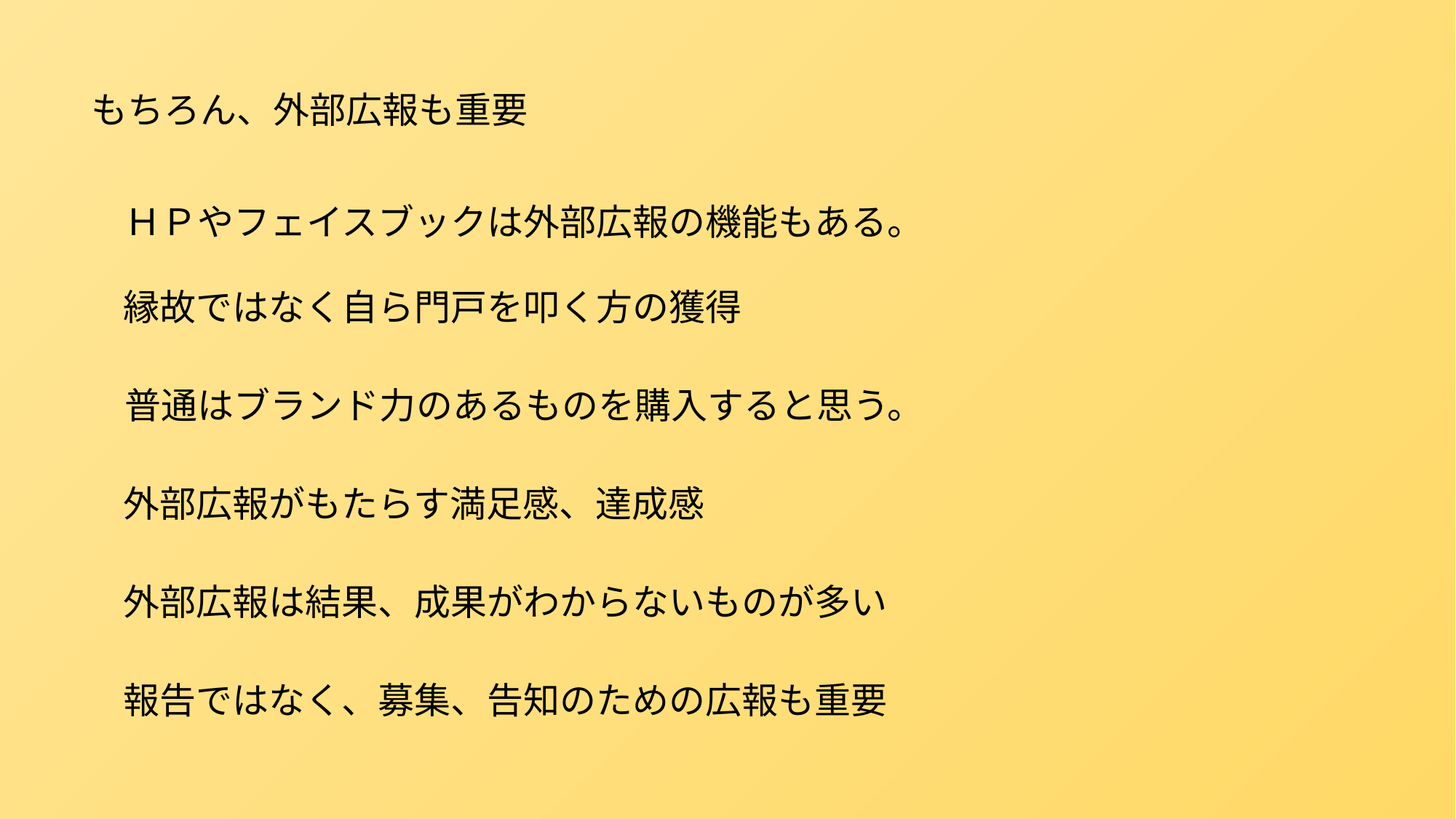

もちろん、外部広報も重要
ＨＰやフェイスブックは外部広報の機能もある。
縁故ではなく自ら門戸を叩く方の獲得
普通はブランド力のあるものを購入すると思う。
外部広報がもたらす満足感、達成感
外部広報は結果、成果がわからないものが多い
報告ではなく、募集、告知のための広報も重要